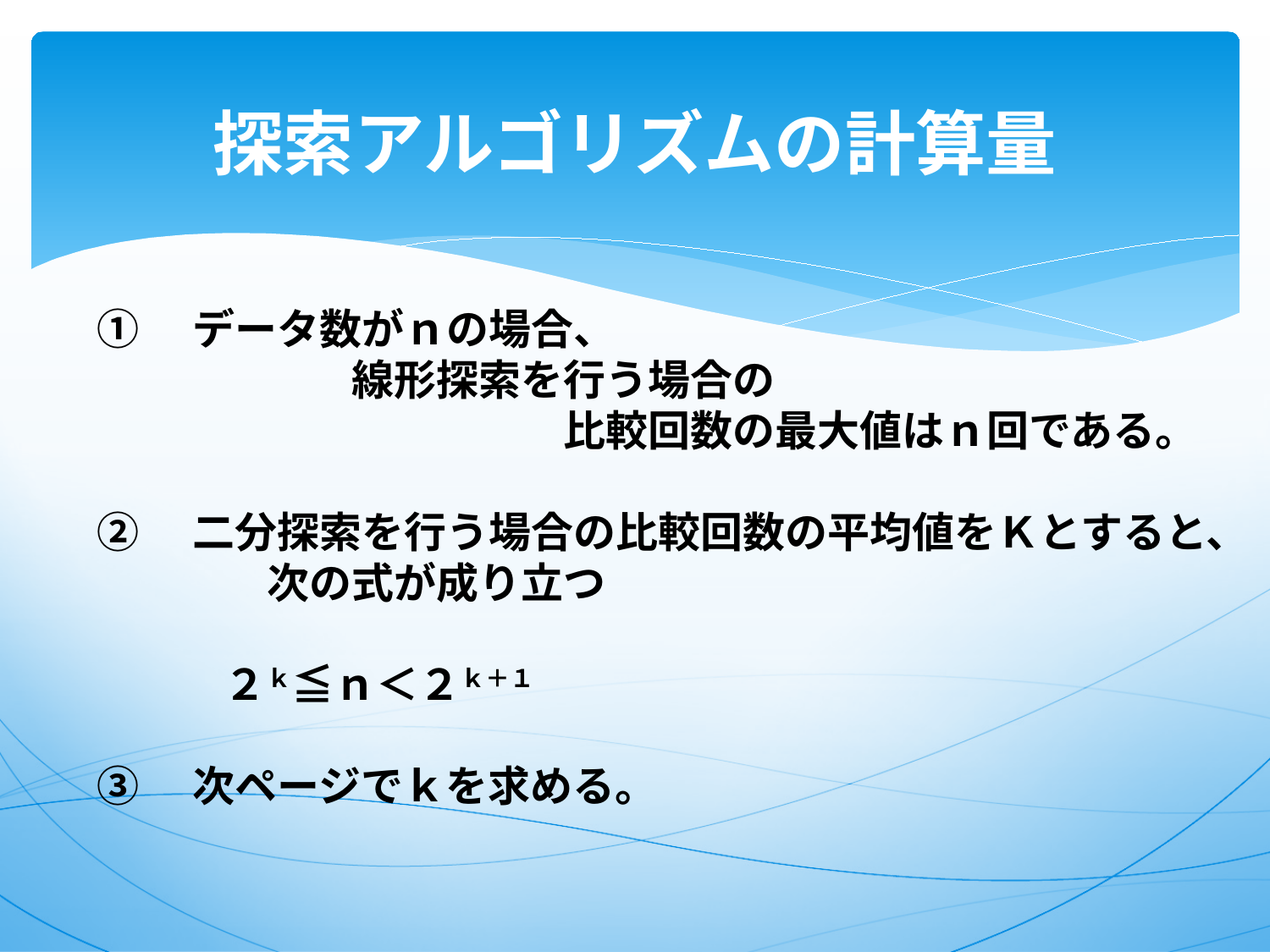

# 探索アルゴリズムの計算量
①　データ数がｎの場合、
　　　　　　線形探索を行う場合の
　　　　　　　　　　　比較回数の最大値はｎ回である。

②　二分探索を行う場合の比較回数の平均値をＫとすると、
　　　　次の式が成り立つ

２ｋ≦ｎ＜２ｋ＋１

③　次ページでｋを求める。